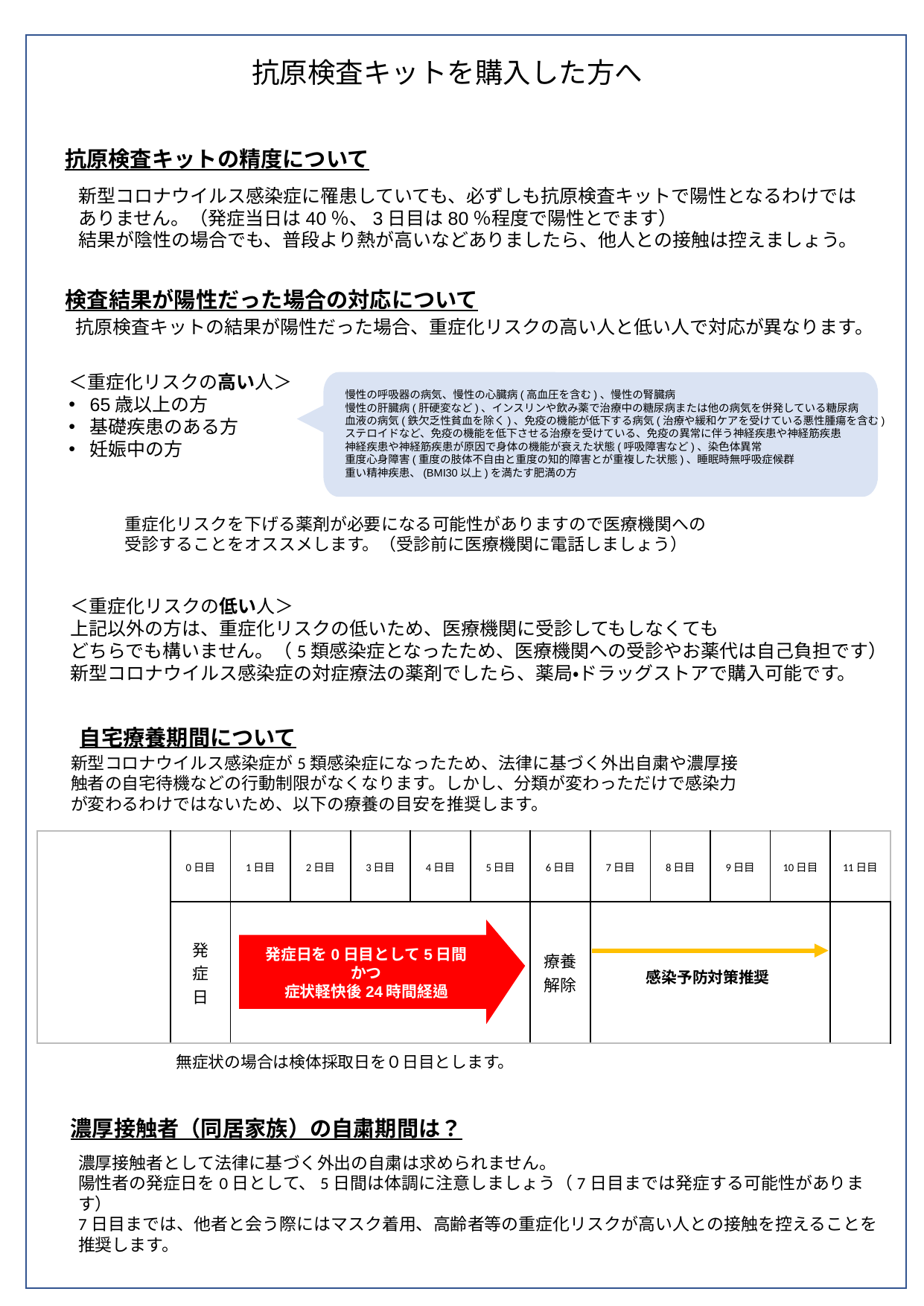

抗原検査キットを購入した方へ
抗原検査キットの精度について

新型コロナウイルス感染症に罹患していても、必ずしも抗原検査キットで陽性となるわけでは
ありません。（発症当日は40％、3日目は80％程度で陽性とでます）
結果が陰性の場合でも、普段より熱が高いなどありましたら、他人との接触は控えましょう。
検査結果が陽性だった場合の対応について
抗原検査キットの結果が陽性だった場合、重症化リスクの高い人と低い人で対応が異なります。
＜重症化リスクの高い人＞
65歳以上の方
基礎疾患のある方
妊娠中の方
慢性の呼吸器の病気、慢性の心臓病(高血圧を含む)、慢性の腎臓病
慢性の肝臓病(肝硬変など)、インスリンや飲み薬で治療中の糖尿病または他の病気を併発している糖尿病
血液の病気(鉄欠乏性貧血を除く)、免疫の機能が低下する病気(治療や緩和ケアを受けている悪性腫瘍を含む)
ステロイドなど、免疫の機能を低下させる治療を受けている、免疫の異常に伴う神経疾患や神経筋疾患
神経疾患や神経筋疾患が原因で身体の機能が衰えた状態(呼吸障害など)、染色体異常
重度心身障害(重度の肢体不自由と重度の知的障害とが重複した状態)、睡眠時無呼吸症候群
重い精神疾患、(BMI30以上)を満たす肥満の方

重症化リスクを下げる薬剤が必要になる可能性がありますので医療機関への
受診することをオススメします。（受診前に医療機関に電話しましょう）
＜重症化リスクの低い人＞
上記以外の方は、重症化リスクの低いため、医療機関に受診してもしなくても
どちらでも構いません。（5類感染症となったため、医療機関への受診やお薬代は自己負担です）
新型コロナウイルス感染症の対症療法の薬剤でしたら、薬局・ドラッグストアで購入可能です。
自宅療養期間について
新型コロナウイルス感染症が5類感染症になったため、法律に基づく外出自粛や濃厚接触者の自宅待機などの行動制限がなくなります。しかし、分類が変わっただけで感染力が変わるわけではないため、以下の療養の目安を推奨します。
|  | 0日目 | 1日目 | 2日目 | 3日目 | 4日目 | 5日目 | 6日目 | 7日目 | 8日目 | 9日目 | 10日目 | 11日目 |
| --- | --- | --- | --- | --- | --- | --- | --- | --- | --- | --- | --- | --- |
|  | 発 症 日 |  |  |  |  |  | 療養 解除 |  |  |  |  |  |

発症日を0日目として5日間
かつ
症状軽快後24時間経過
感染予防対策推奨
無症状の場合は検体採取日を０日目とします。
濃厚接触者（同居家族）の自粛期間は？
濃厚接触者として法律に基づく外出の自粛は求められません。
陽性者の発症日を0日として、5日間は体調に注意しましょう（7日目までは発症する可能性があります）
7日目までは、他者と会う際にはマスク着用、高齢者等の重症化リスクが高い人との接触を控えることを
推奨します。